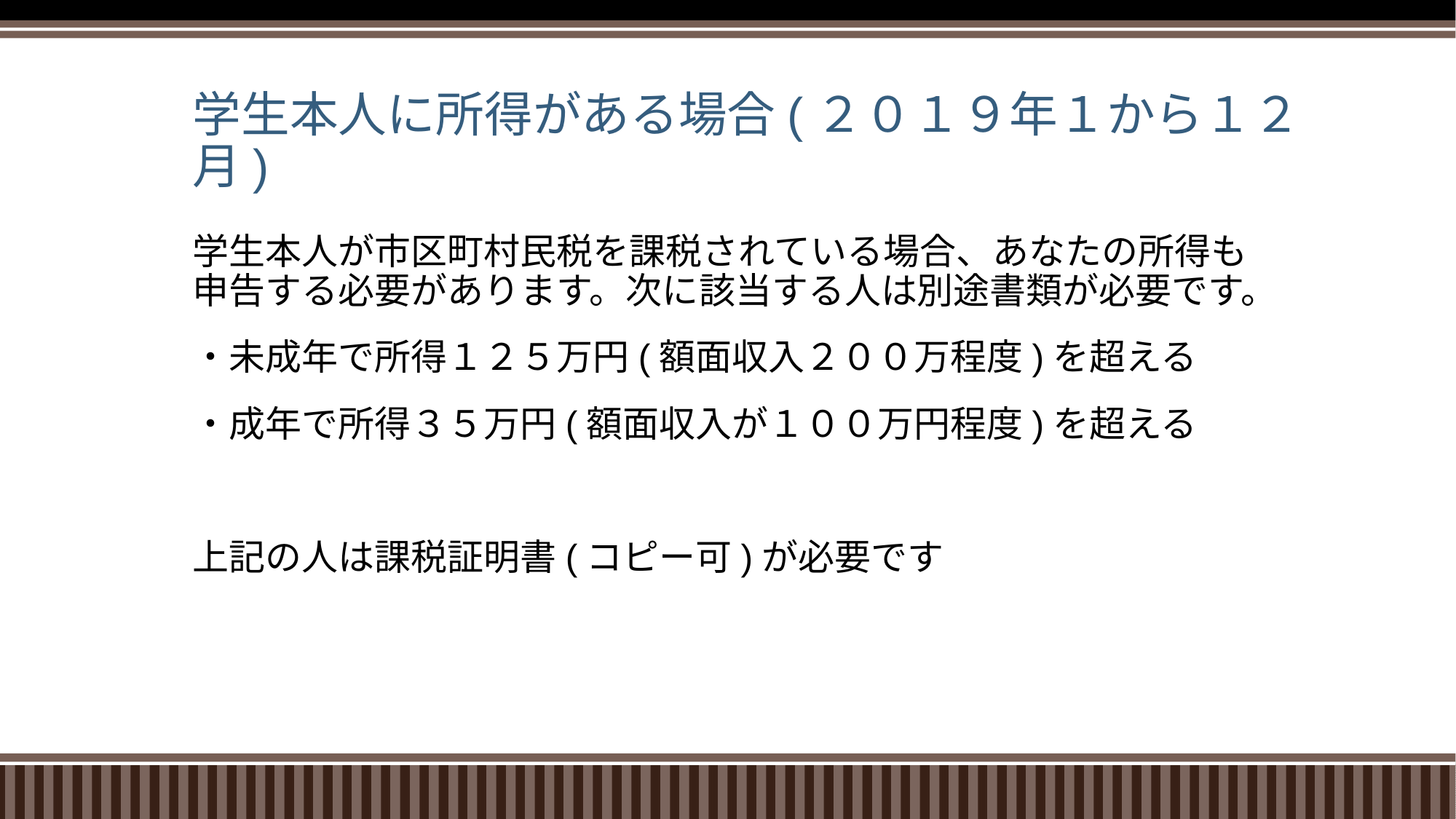

# 学生本人に所得がある場合(２０１９年１から１２月)
学生本人が市区町村民税を課税されている場合、あなたの所得も申告する必要があります。次に該当する人は別途書類が必要です。
・未成年で所得１２５万円(額面収入２００万程度)を超える
・成年で所得３５万円(額面収入が１００万円程度)を超える

上記の人は課税証明書(コピー可)が必要です